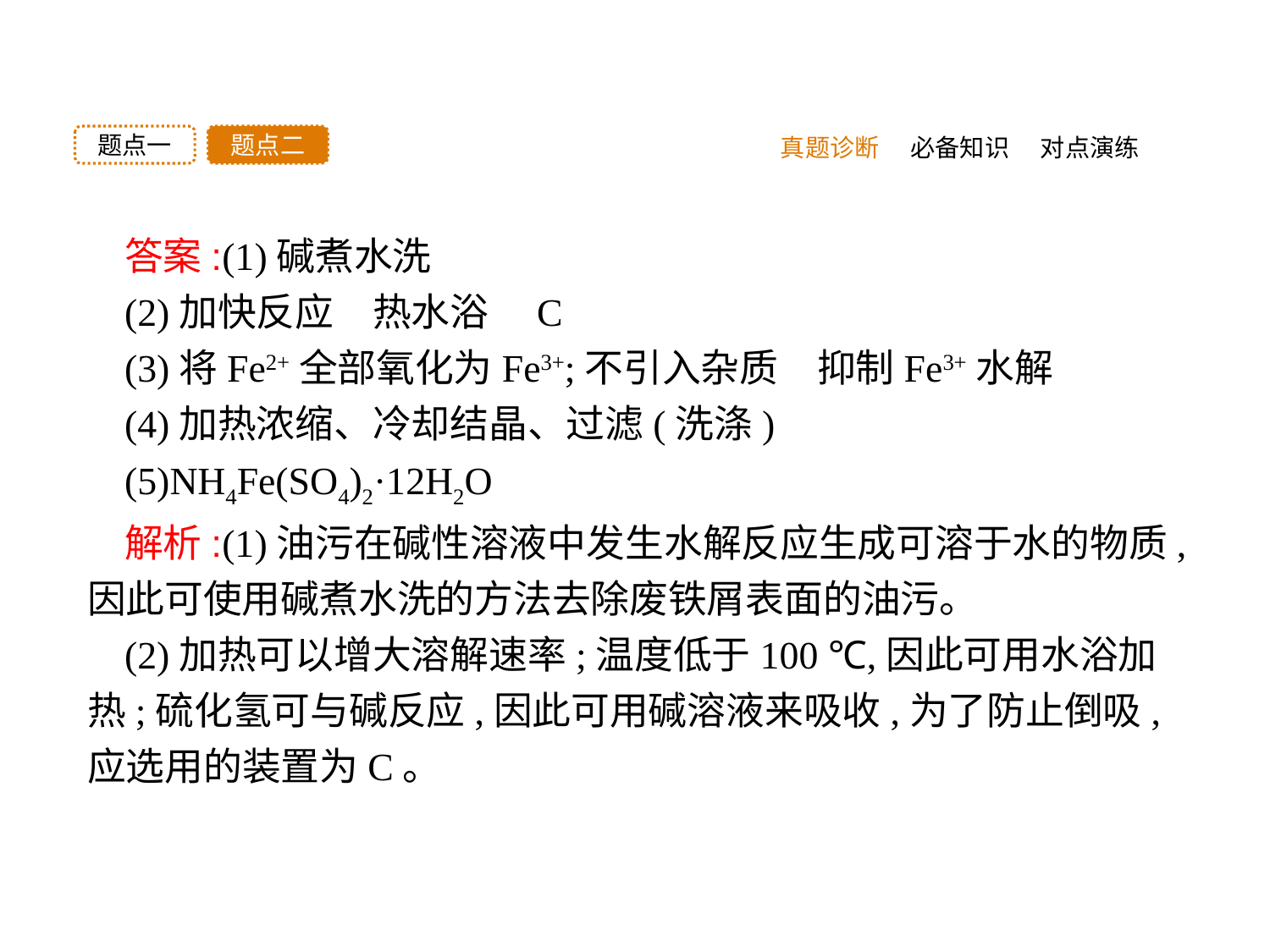

题点二
题点一
真题诊断
必备知识
对点演练
答案:(1)碱煮水洗
(2)加快反应　热水浴　C
(3)将Fe2+全部氧化为Fe3+;不引入杂质　抑制Fe3+水解
(4)加热浓缩、冷却结晶、过滤(洗涤)
(5)NH4Fe(SO4)2·12H2O
解析:(1)油污在碱性溶液中发生水解反应生成可溶于水的物质,因此可使用碱煮水洗的方法去除废铁屑表面的油污。
(2)加热可以增大溶解速率;温度低于100 ℃,因此可用水浴加热;硫化氢可与碱反应,因此可用碱溶液来吸收,为了防止倒吸,应选用的装置为C。